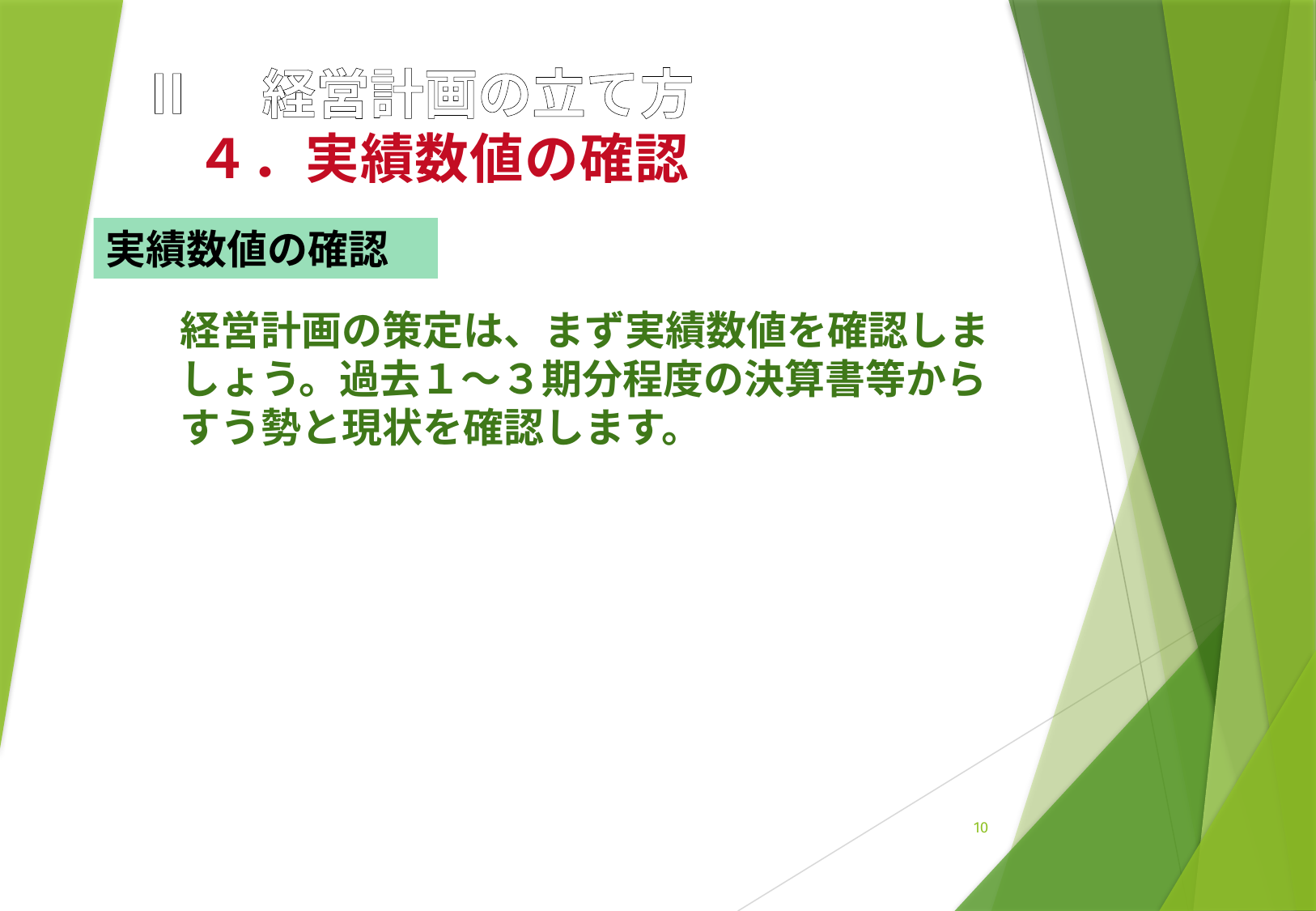

Ⅱ　経営計画の立て方
　４．実績数値の確認
実績数値の確認
経営計画の策定は、まず実績数値を確認しま
しょう。過去１～３期分程度の決算書等から
すう勢と現状を確認します。

10